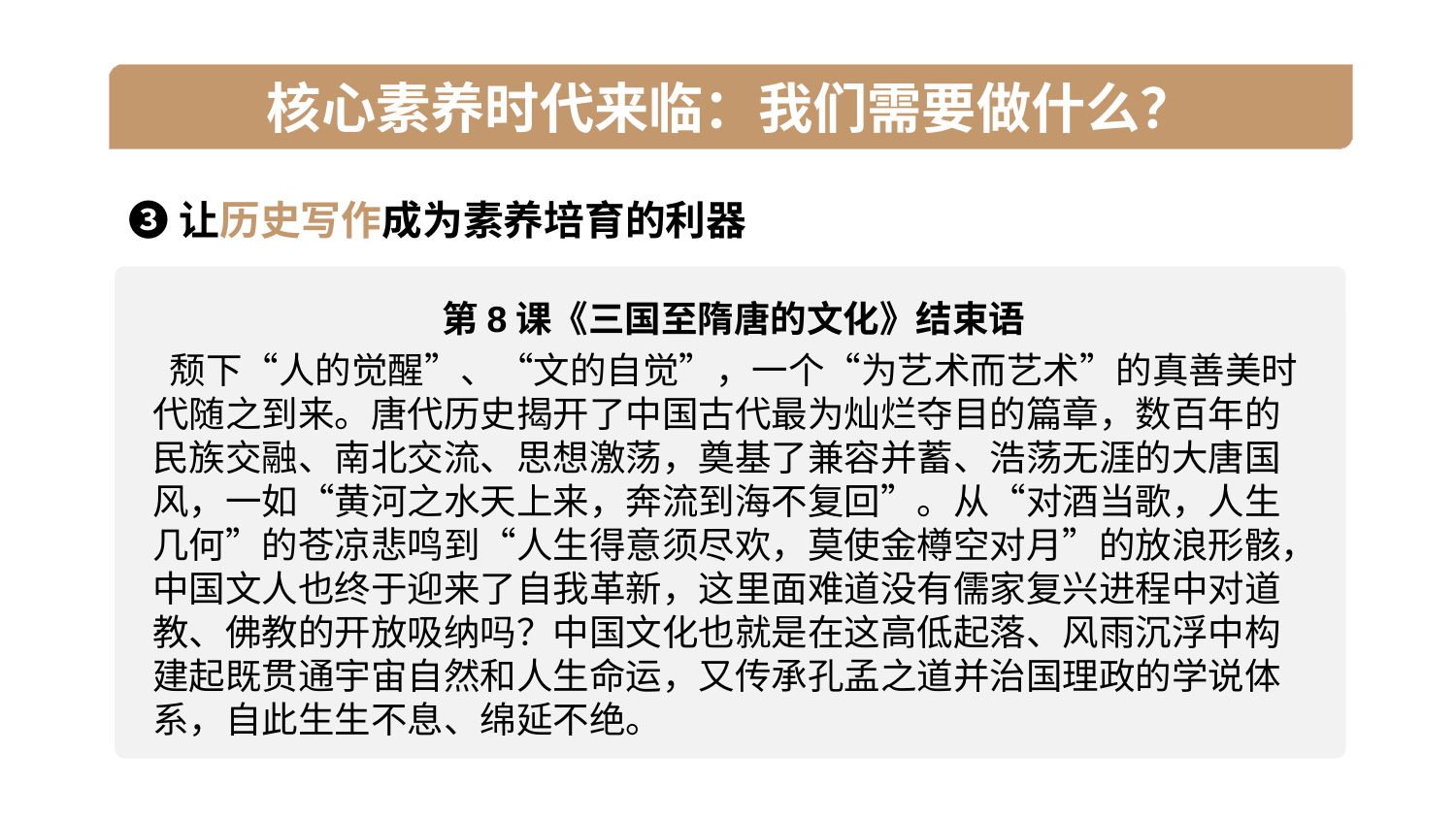

核心素养时代来临：我们需要做什么？
❸让历史写作成为素养培育的利器

第8课《三国至隋唐的文化》结束语
 颓下“人的觉醒”、“文的自觉”，一个“为艺术而艺术”的真善美时代随之到来。唐代历史揭开了中国古代最为灿烂夺目的篇章，数百年的民族交融、南北交流、思想激荡，奠基了兼容并蓄、浩荡无涯的大唐国风，一如“黄河之水天上来，奔流到海不复回”。从“对酒当歌，人生几何”的苍凉悲鸣到“人生得意须尽欢，莫使金樽空对月”的放浪形骸，中国文人也终于迎来了自我革新，这里面难道没有儒家复兴进程中对道教、佛教的开放吸纳吗？中国文化也就是在这高低起落、风雨沉浮中构建起既贯通宇宙自然和人生命运，又传承孔孟之道并治国理政的学说体系，自此生生不息、绵延不绝。